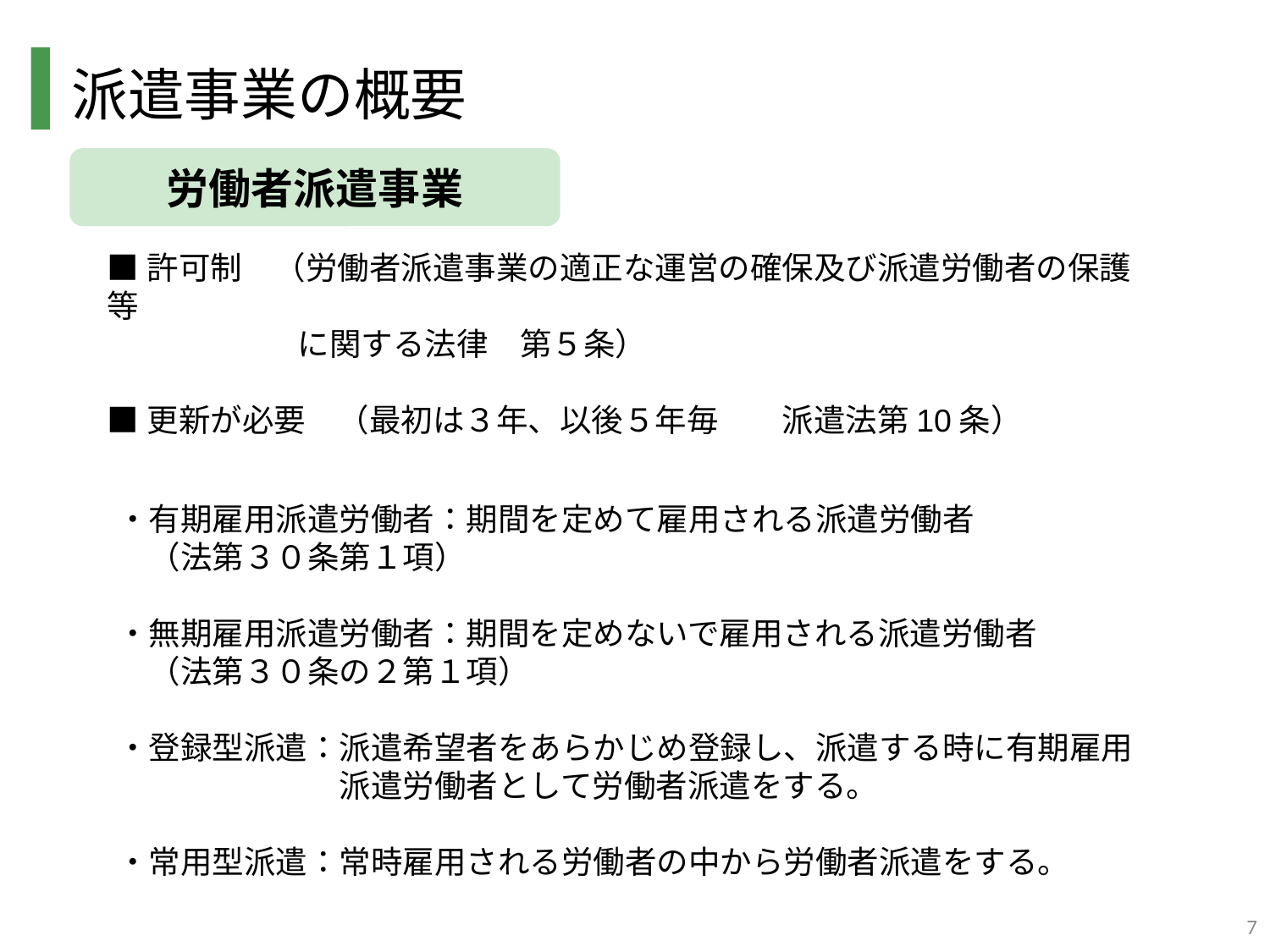

# 派遣事業の概要

労働者派遣事業
■許可制　（労働者派遣事業の適正な運営の確保及び派遣労働者の保護等
　　　　　　に関する法律　第５条）

■更新が必要　（最初は３年、以後５年毎　　派遣法第10条）
・有期雇用派遣労働者：期間を定めて雇用される派遣労働者
　（法第３０条第１項）

・無期雇用派遣労働者：期間を定めないで雇用される派遣労働者
　（法第３０条の２第１項）

・登録型派遣：派遣希望者をあらかじめ登録し、派遣する時に有期雇用
　　　　　　　派遣労働者として労働者派遣をする。

・常用型派遣：常時雇用される労働者の中から労働者派遣をする。
7